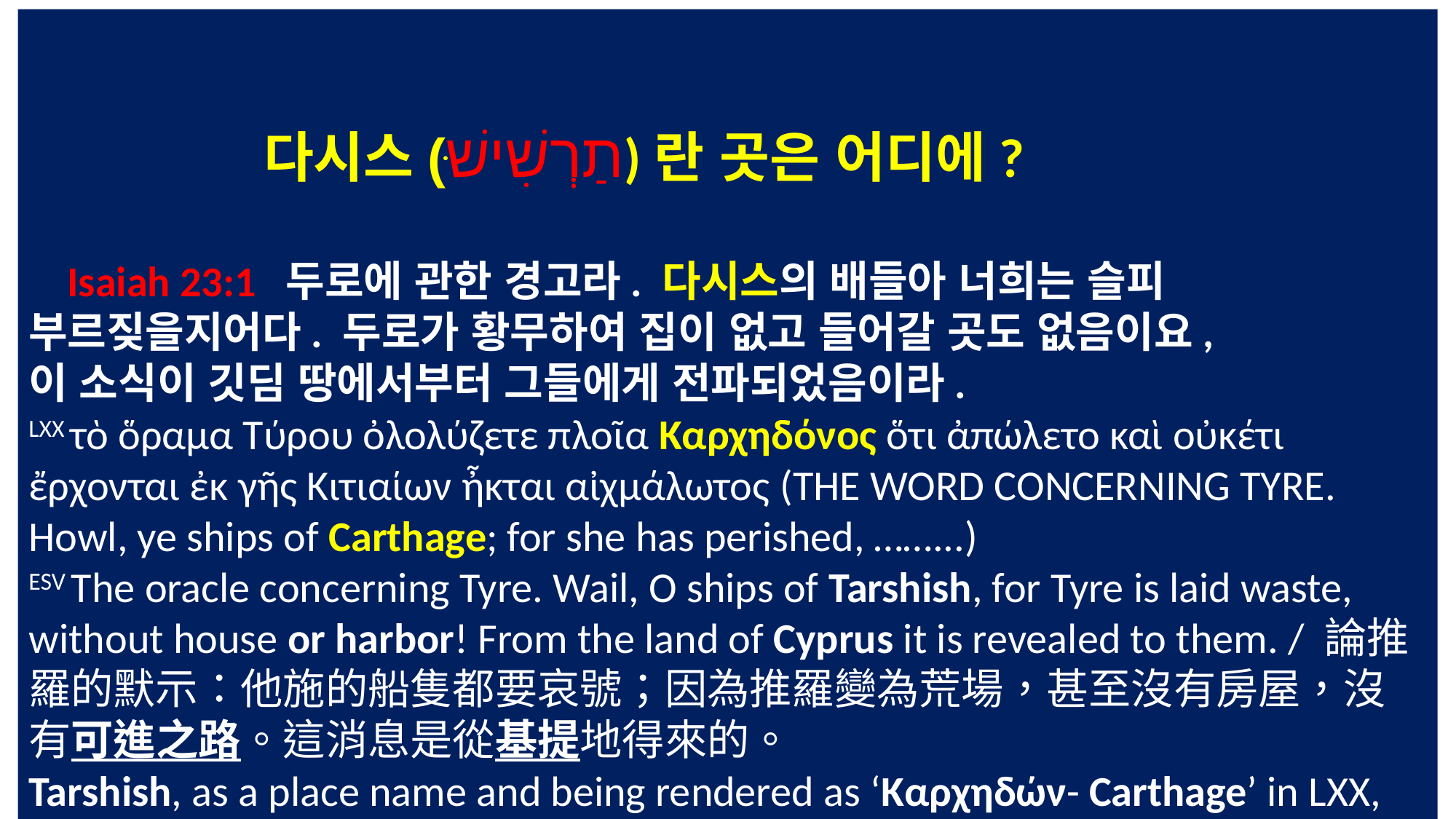

다시스(תַרְשִׁישּׁ)란 곳은 어디에?

    Isaiah 23:1  ‎두로에 관한 경고라. 다시스의 배들아 너희는 슬피 부르짖을지어다. 두로가 황무하여 집이 없고 들어갈 곳도 없음이요,
이 소식이 깃딤 땅에서부터 그들에게 전파되었음이라.
LXX τὸ ὅραμα Τύρου ὀλολύζετε πλοῖα Καρχηδόνος ὅτι ἀπώλετο καὶ οὐκέτι ἔρχονται ἐκ γῆς Κιτιαίων ἦκται αἰχμάλωτος (THE WORD CONCERNING TYRE. Howl, ye ships of Carthage; for she has perished, ……...)
ESV The oracle concerning Tyre. Wail, O ships of Tarshish, for Tyre is laid waste, without house or harbor! From the land of Cyprus it is revealed to them. / 論推羅的默示：他施的船隻都要哀號；因為推羅變為荒場，甚至沒有房屋，沒有可進之路。這消息是從基提地得來的。
Tarshish, as a place name and being rendered as ‘Καρχηδών- Carthage’ in LXX, occurs in Isaiah 23:1, 6, 10, 14; Ezekiel 27:12, 25; 38:13.

      -Tarshish (LXX - Carthage) was one of the important trade centers.
      -Tarshish (LXX Καρχηδόνιοι - the Carthaginians) as a place name occurs in Ezekiel 27:12, 25; 38:13; 1 Kings 10:22; 22:48; Psalm 48:7; Isaiah 2:16; 23:14.